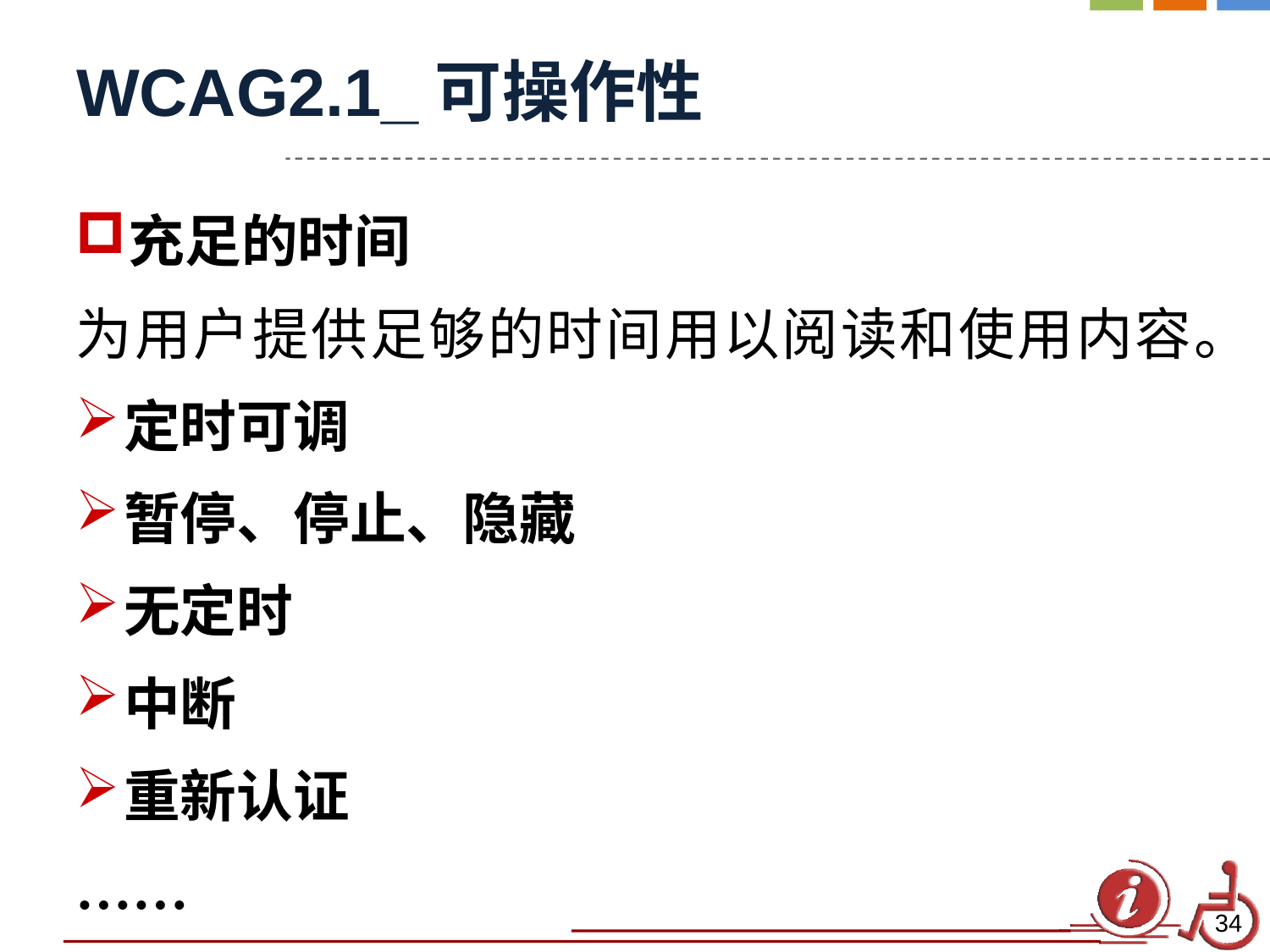

# WCAG2.1_可操作性
充足的时间
为用户提供足够的时间用以阅读和使用内容。
定时可调
暂停、停止、隐藏
无定时
中断
重新认证
……

34